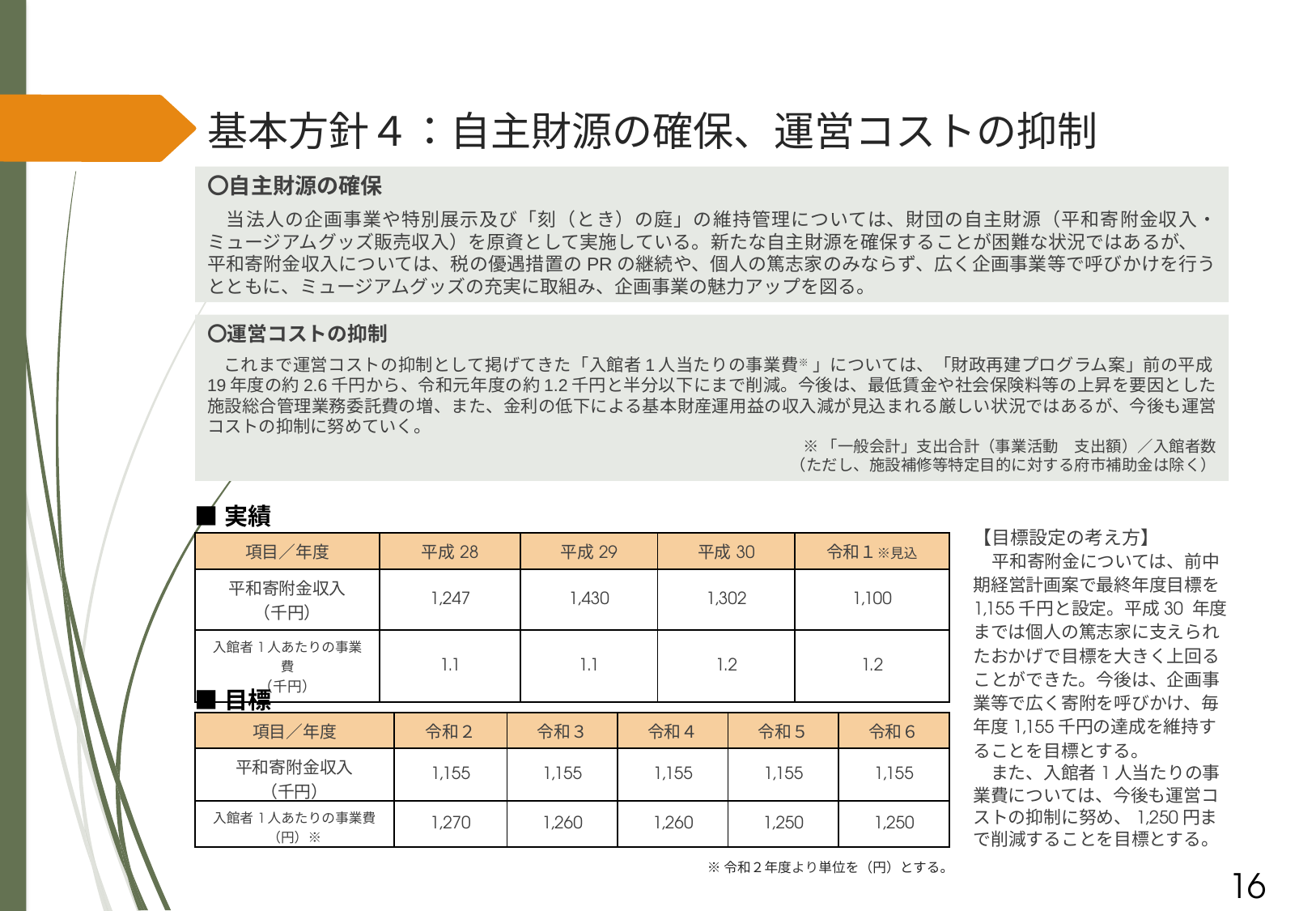

基本方針４：自主財源の確保、運営コストの抑制
〇自主財源の確保

　当法人の企画事業や特別展示及び「刻（とき）の庭」の維持管理については、財団の自主財源（平和寄附金収入・ミュージアムグッズ販売収入）を原資として実施している。新たな自主財源を確保することが困難な状況ではあるが、　平和寄附金収入については、税の優遇措置のPRの継続や、個人の篤志家のみならず、広く企画事業等で呼びかけを行うとともに、ミュージアムグッズの充実に取組み、企画事業の魅力アップを図る。
〇運営コストの抑制

　これまで運営コストの抑制として掲げてきた「入館者1人当たりの事業費※ 」については、「財政再建プログラム案」前の平成19年度の約2.6千円から、令和元年度の約1.2千円と半分以下にまで削減。今後は、最低賃金や社会保険料等の上昇を要因とした施設総合管理業務委託費の増、また、金利の低下による基本財産運用益の収入減が見込まれる厳しい状況ではあるが、今後も運営コストの抑制に努めていく。
※「一般会計」支出合計（事業活動　支出額）／入館者数
（ただし、施設補修等特定目的に対する府市補助金は除く）
■実績
【目標設定の考え方】
　平和寄附金については、前中期経営計画案で最終年度目標を1,155千円と設定。平成30 年度までは個人の篤志家に支えられたおかげで目標を大きく上回ることができた。今後は、企画事業等で広く寄附を呼びかけ、毎年度1,155千円の達成を維持することを目標とする。
　また、入館者1人当たりの事業費については、今後も運営コストの抑制に努め、1,250円まで削減することを目標とする。
| 項目／年度 | 平成28 | 平成29 | 平成30 | 令和１※見込 |
| --- | --- | --- | --- | --- |
| 平和寄附金収入 （千円） | 1,247 | 1,430 | 1,302 | 1,100 |
| 入館者1人あたりの事業費 （千円） | 1.1 | 1.1 | 1.2 | 1.2 |
■目標
| 項目／年度 | 令和２ | 令和３ | 令和４ | 令和５ | 令和６ |
| --- | --- | --- | --- | --- | --- |
| 平和寄附金収入 （千円） | 1,155 | 1,155 | 1,155 | 1,155 | 1,155 |
| 入館者1人あたりの事業費 （円）※ | 1,270 | 1,260 | 1,260 | 1,250 | 1,250 |
※令和２年度より単位を（円）とする。
16